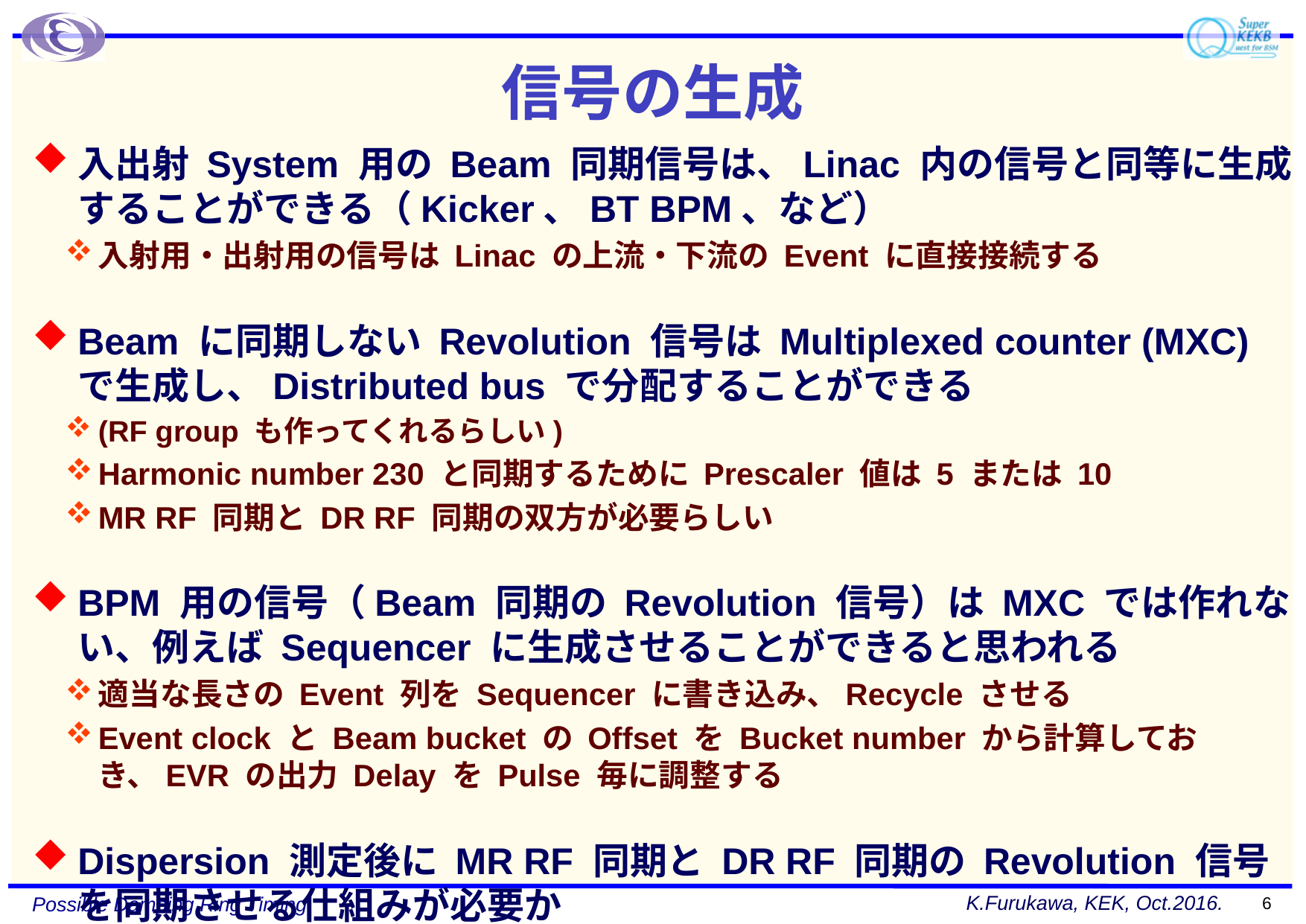

# 信号の生成
入出射 System 用の Beam 同期信号は、Linac 内の信号と同等に生成することができる（Kicker、BT BPM、など）
入射用・出射用の信号は Linac の上流・下流の Event に直接接続する

Beam に同期しない Revolution 信号は Multiplexed counter (MXC) で生成し、Distributed bus で分配することができる
(RF group も作ってくれるらしい)
Harmonic number 230 と同期するために Prescaler 値は 5 または 10
MR RF 同期と DR RF 同期の双方が必要らしい

BPM 用の信号（Beam 同期の Revolution 信号）は MXC では作れない、例えば Sequencer に生成させることができると思われる
適当な長さの Event 列を Sequencer に書き込み、Recycle させる
Event clock と Beam bucket の Offset を Bucket number から計算しておき、EVR の出力 Delay を Pulse 毎に調整する

Dispersion 測定後に MR RF 同期と DR RF 同期の Revolution 信号を同期させる仕組みが必要か
6